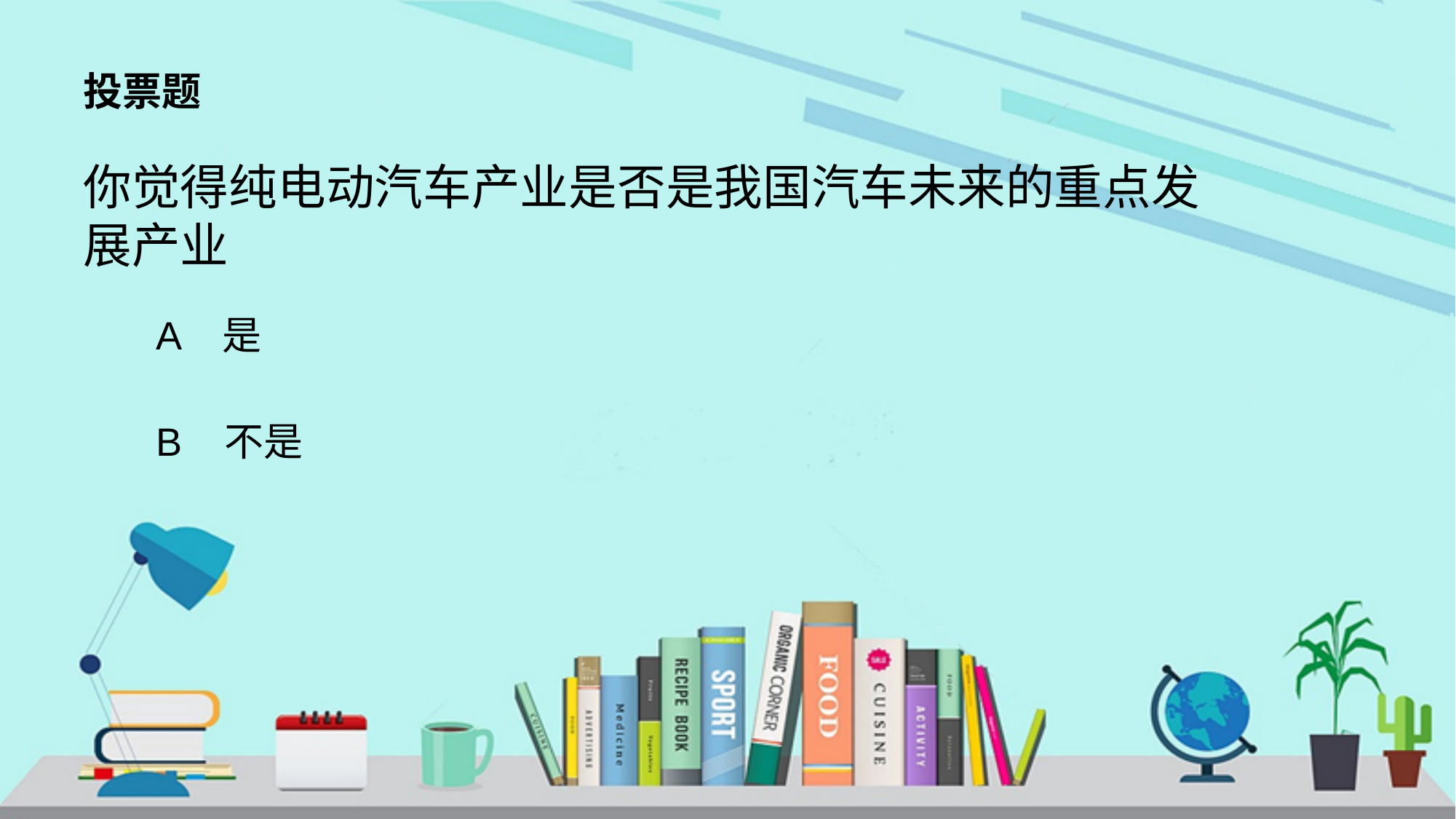

投票题
你觉得纯电动汽车产业是否是我国汽车未来的重点发展产业
A   是
B   不是